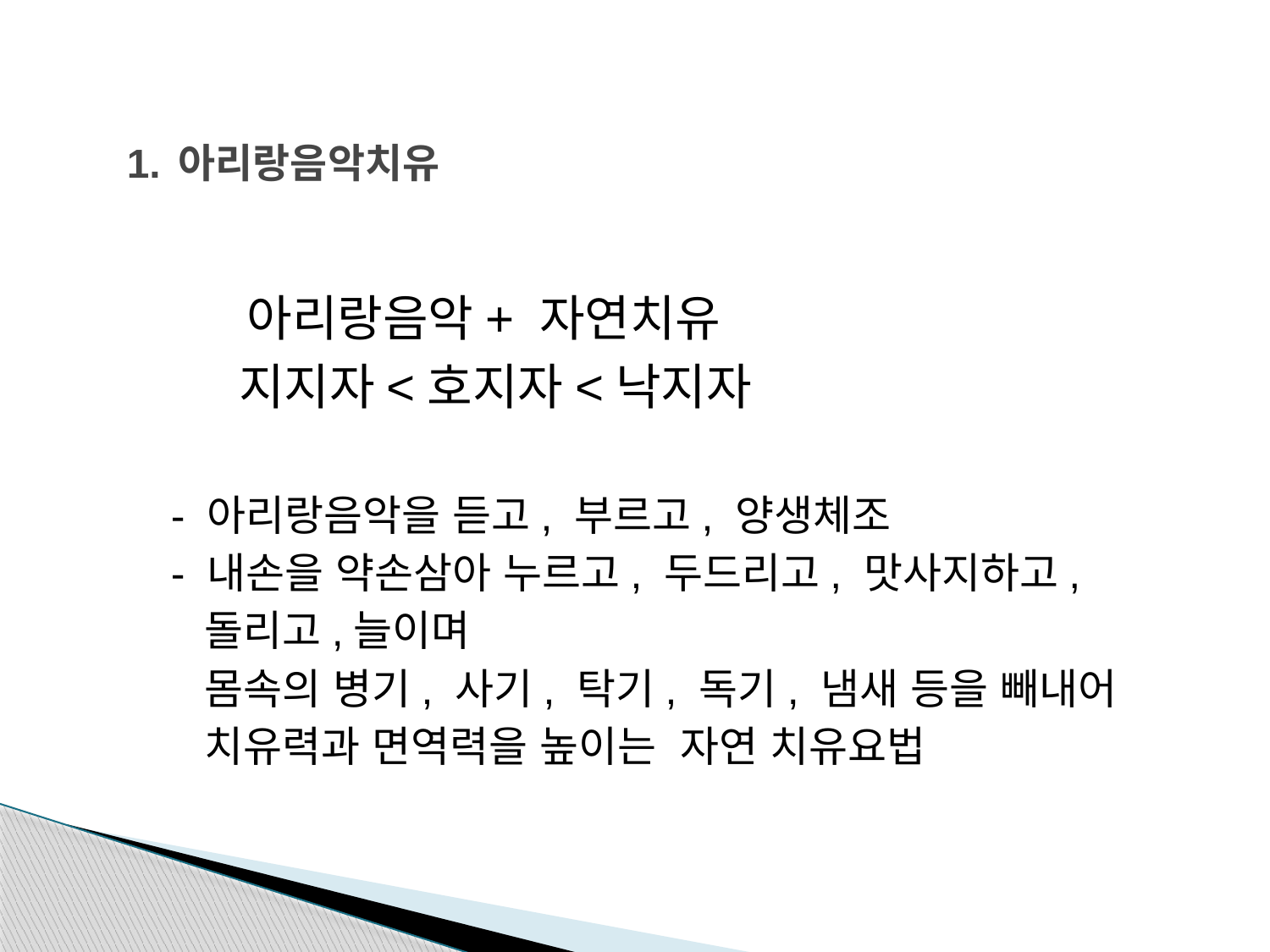

# 1. 아리랑음악치유
         아리랑음악+ 자연치유
           지지자<호지자<낙지자

        - 아리랑음악을 듣고, 부르고, 양생체조
        - 내손을 약손삼아 누르고, 두드리고, 맛사지하고,
          돌리고,늘이며
          몸속의 병기, 사기, 탁기, 독기, 냄새 등을 빼내어
          치유력과 면역력을 높이는  자연 치유요법